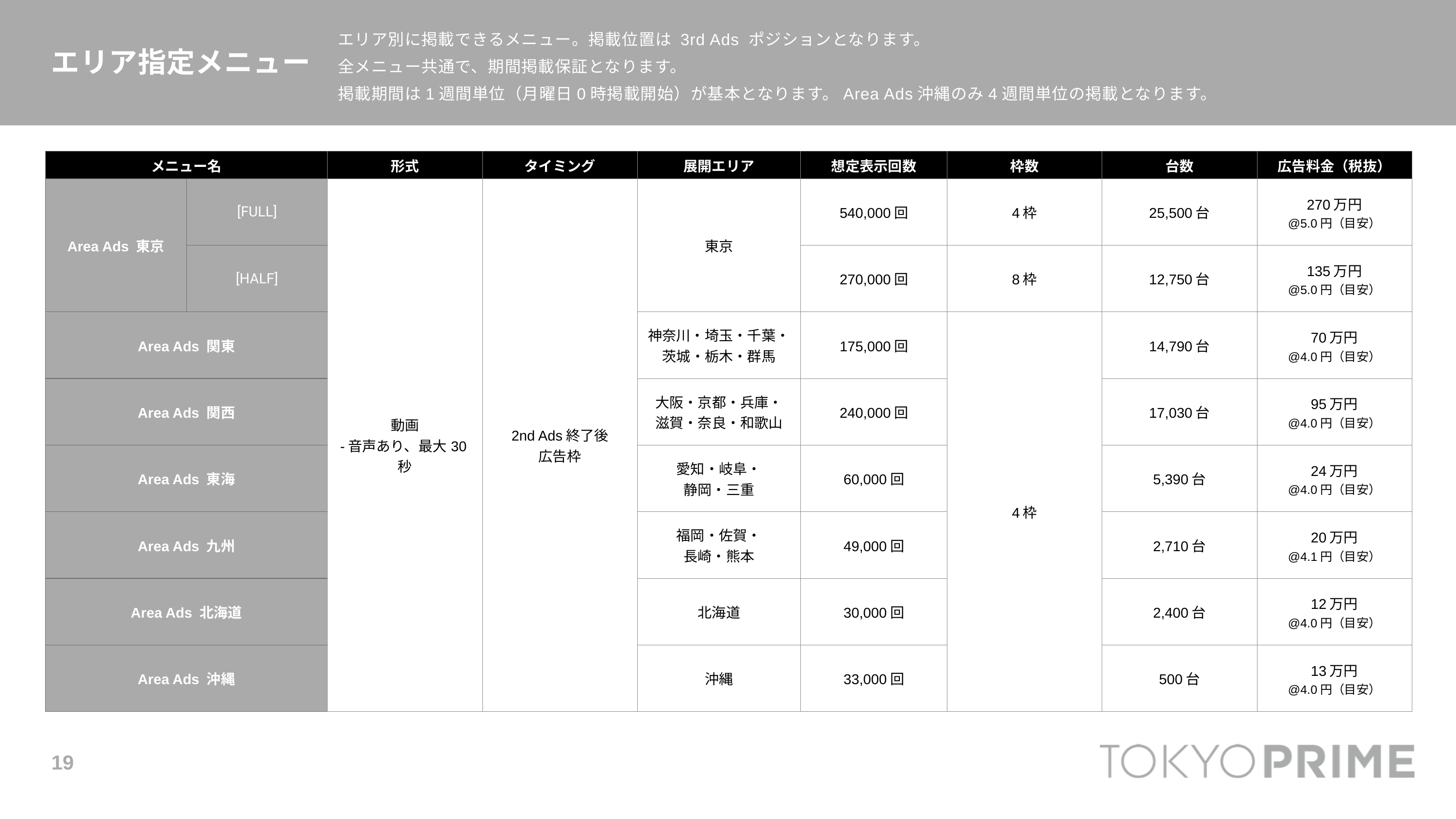

エリア別に掲載できるメニュー。掲載位置は 3rd Ads ポジションとなります。
全メニュー共通で、期間掲載保証となります。
掲載期間は1週間単位（月曜日0時掲載開始）が基本となります。Area Ads沖縄のみ4週間単位の掲載となります。
エリア指定メニュー
| メニュー名 |  | 形式 | タイミング | 展開エリア | 想定表示回数 | 枠数 | 台数 | 広告料金（税抜） |
| --- | --- | --- | --- | --- | --- | --- | --- | --- |
| Area Ads 東京 | [FULL] | 動画 -音声あり、最大30秒 | 2nd Ads終了後 広告枠 | 東京 | 540,000回 | 4枠 | 25,500台 | 270万円 @5.0円（目安） |
|  | [HALF] |  |  |  | 270,000回 | 8枠 | 12,750台 | 135万円 @5.0円（目安） |
| Area Ads 関東 |  |  |  | 神奈川・埼玉・千葉・ 茨城・栃木・群馬 | 175,000回 | 4枠 | 14,790台 | 70万円 @4.0円（目安） |
| Area Ads 関西 |  |  |  | 大阪・京都・兵庫・ 滋賀・奈良・和歌山 | 240,000回 |  | 17,030台 | 95万円 @4.0円（目安） |
| Area Ads 東海 |  |  |  | 愛知・岐阜・ 静岡・三重 | 60,000回 |  | 5,390台 | 24万円 @4.0円（目安） |
| Area Ads 九州 |  |  |  | 福岡・佐賀・ 長崎・熊本 | 49,000回 |  | 2,710台 | 20万円 @4.1円（目安） |
| Area Ads 北海道 |  |  |  | 北海道 | 30,000回 |  | 2,400台 | 12万円 @4.0円（目安） |
| Area Ads 沖縄 |  |  |  | 沖縄 | 33,000回 |  | 500台 | 13万円 @4.0円（目安） |
19